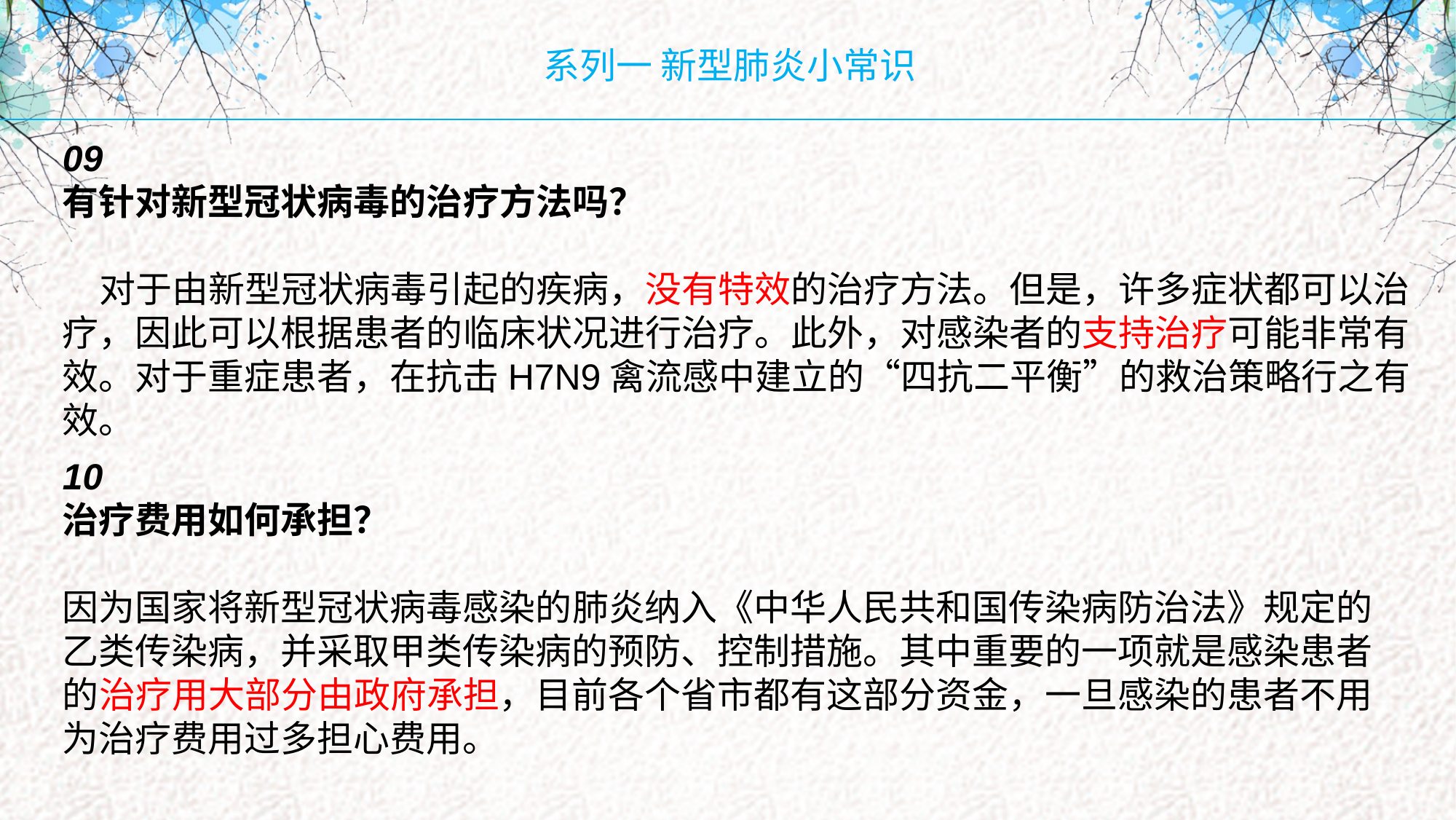

系列一 新型肺炎小常识
09
有针对新型冠状病毒的治疗方法吗？

对于由新型冠状病毒引起的疾病，没有特效的治疗方法。但是，许多症状都可以治疗，因此可以根据患者的临床状况进行治疗。此外，对感染者的支持治疗可能非常有效。对于重症患者，在抗击H7N9禽流感中建立的“四抗二平衡”的救治策略行之有效。
10
治疗费用如何承担？

因为国家将新型冠状病毒感染的肺炎纳入《中华人民共和国传染病防治法》规定的乙类传染病，并采取甲类传染病的预防、控制措施。其中重要的一项就是感染患者的治疗用大部分由政府承担，目前各个省市都有这部分资金，一旦感染的患者不用为治疗费用过多担心费用。